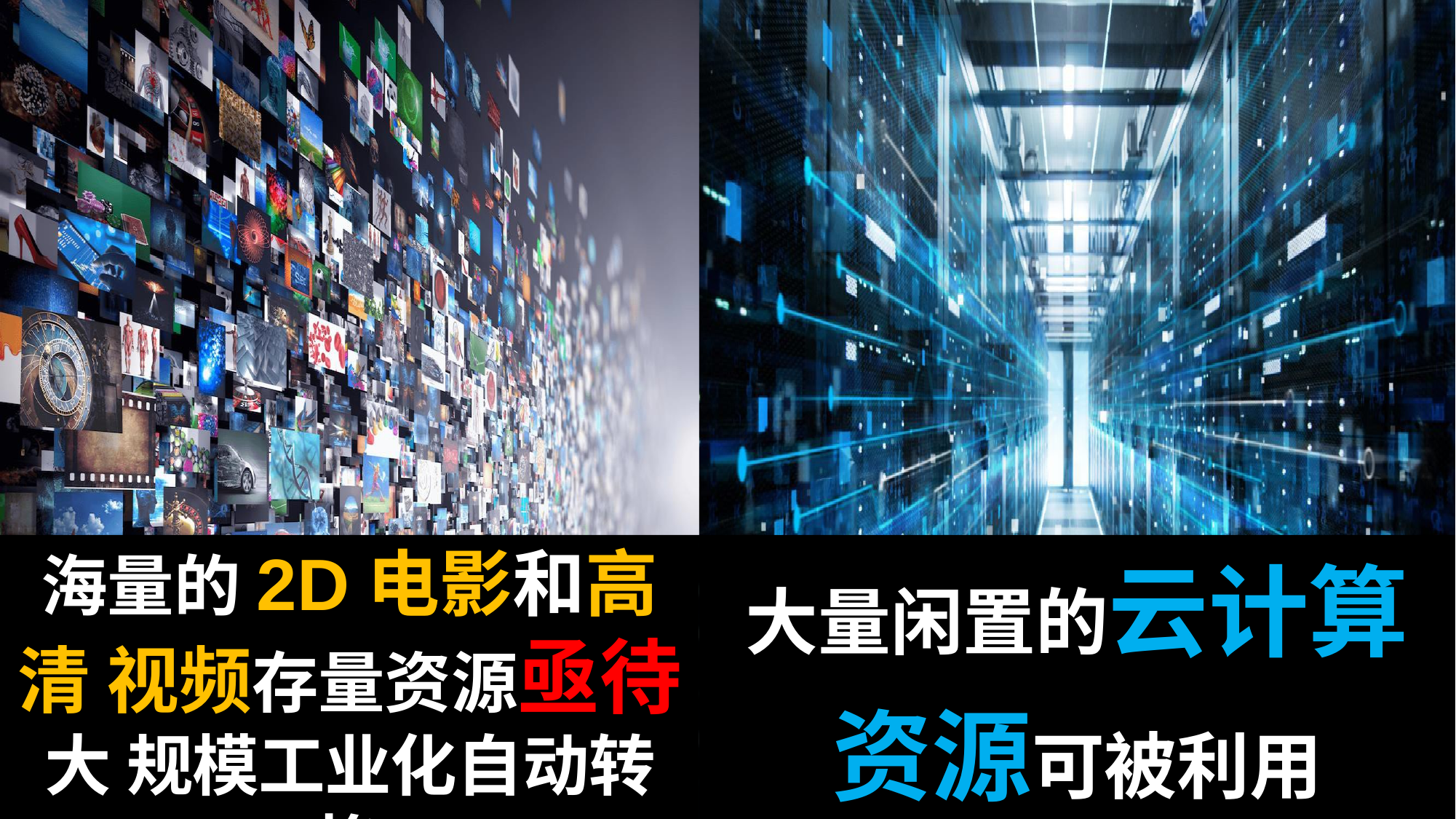

海量的2D电影和高清 视频存量资源亟待大 规模工业化自动转换
大量闲置的云计算
资源可被利用